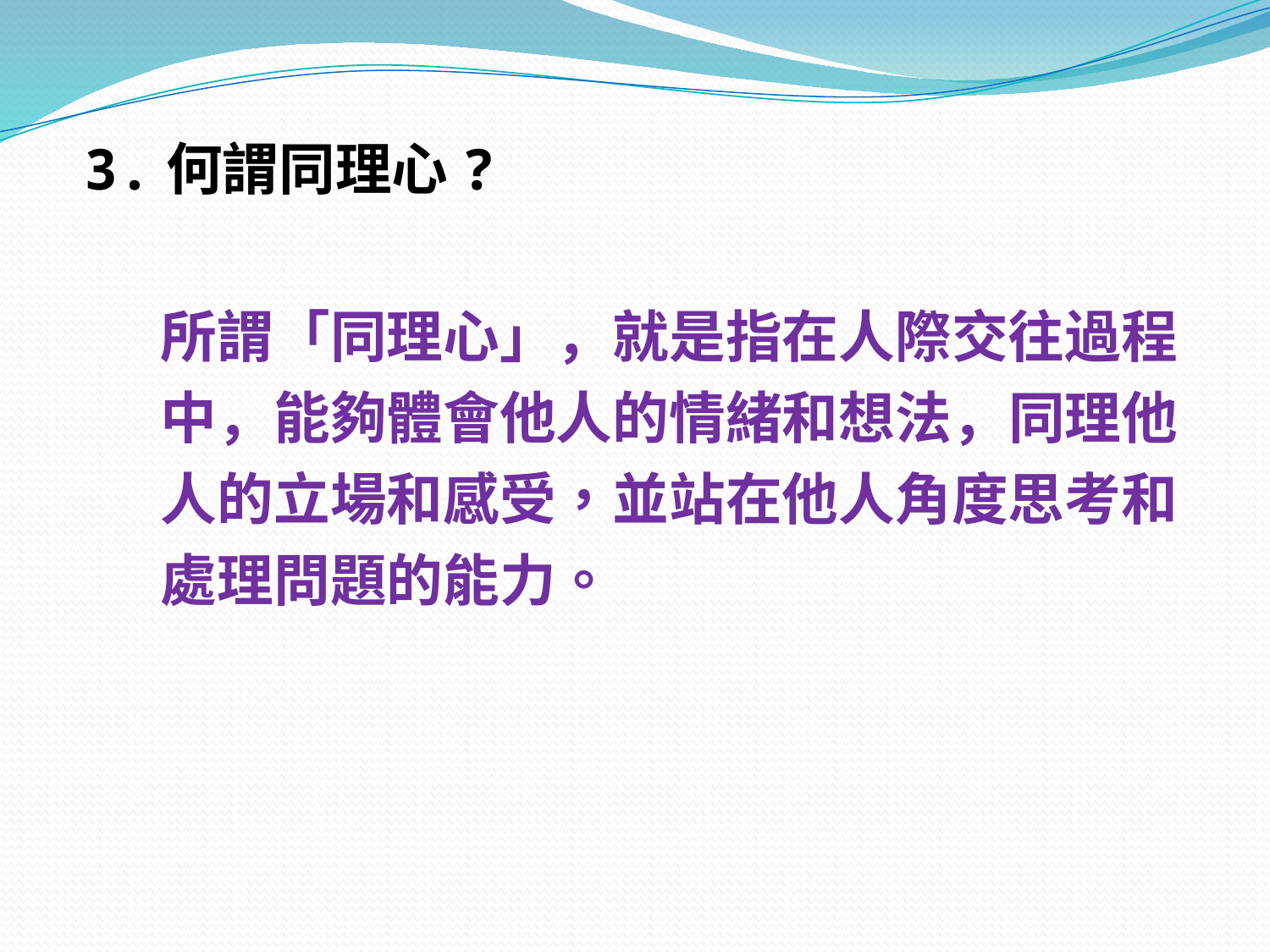

3.何謂同理心?
所謂「同理心」，就是指在人際交往過程中，能夠體會他人的情緒和想法，同理他人的立場和感受，並站在他人角度思考和處理問題的能力。